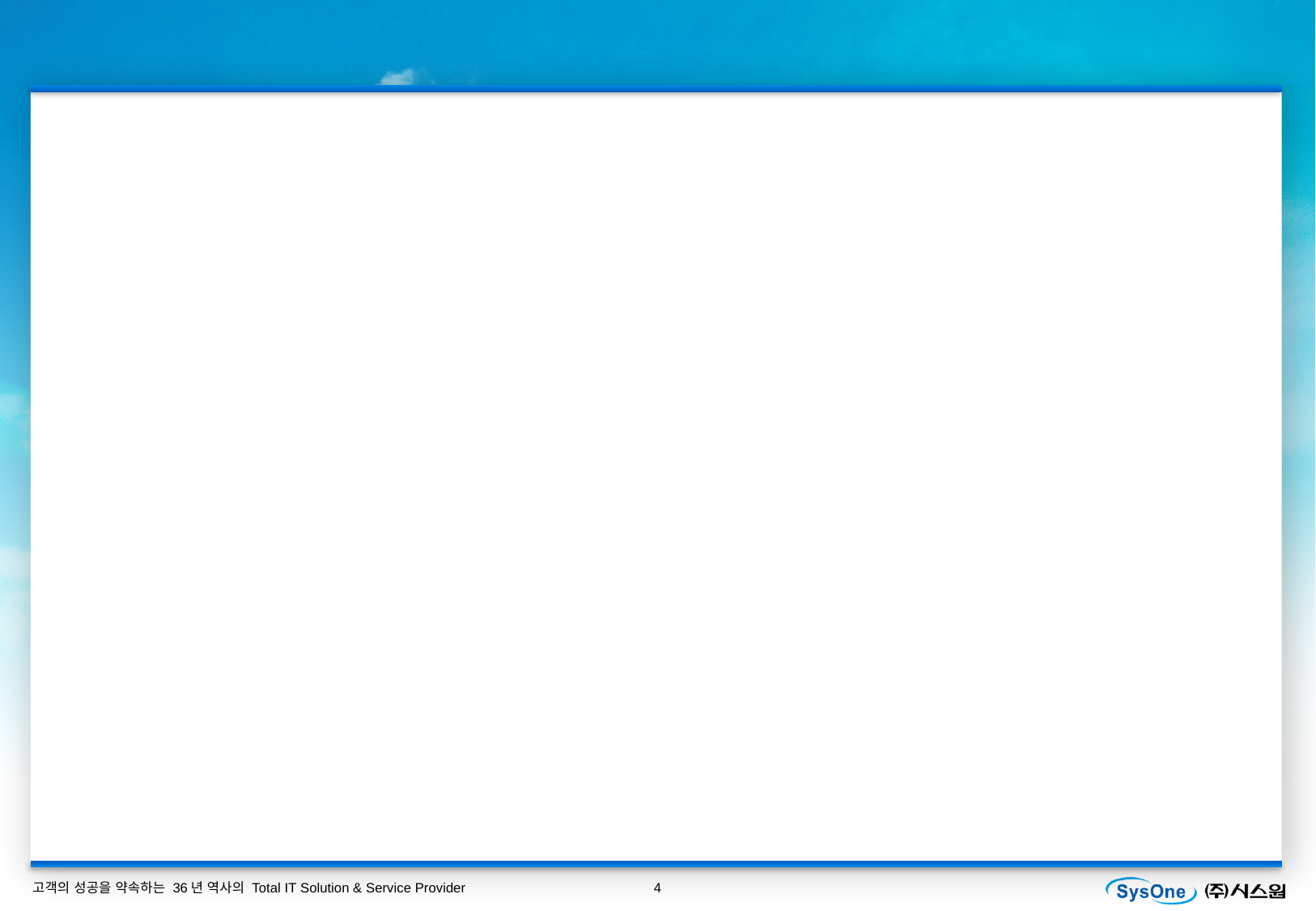

* Cage 표기
* 전력 이중화 표기
* 해외 트래픽 표기
* 네트워크 구성 10G-D